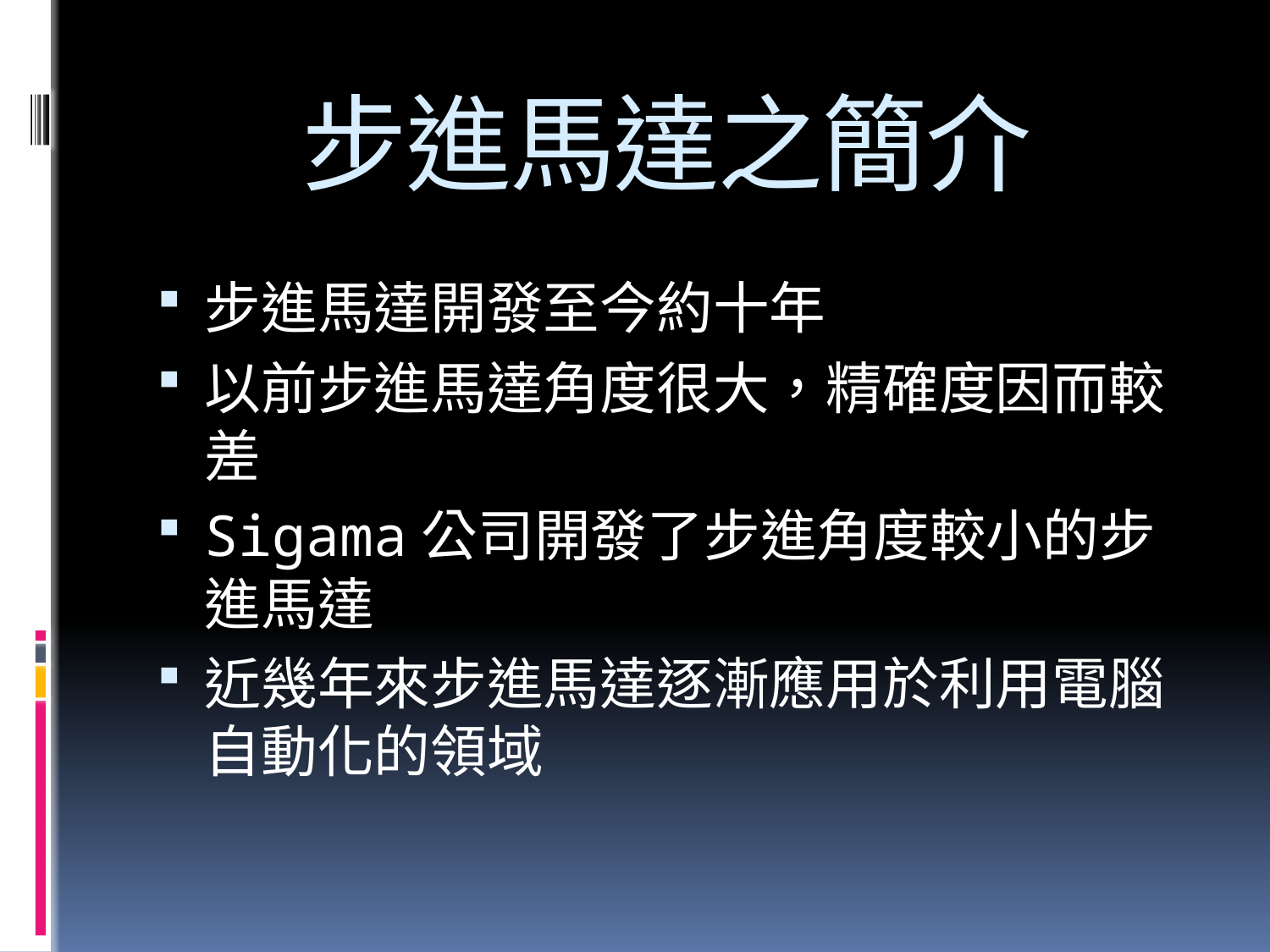

# 步進馬達之簡介
步進馬達開發至今約十年
以前步進馬達角度很大，精確度因而較差
Sigama公司開發了步進角度較小的步進馬達
近幾年來步進馬達逐漸應用於利用電腦自動化的領域